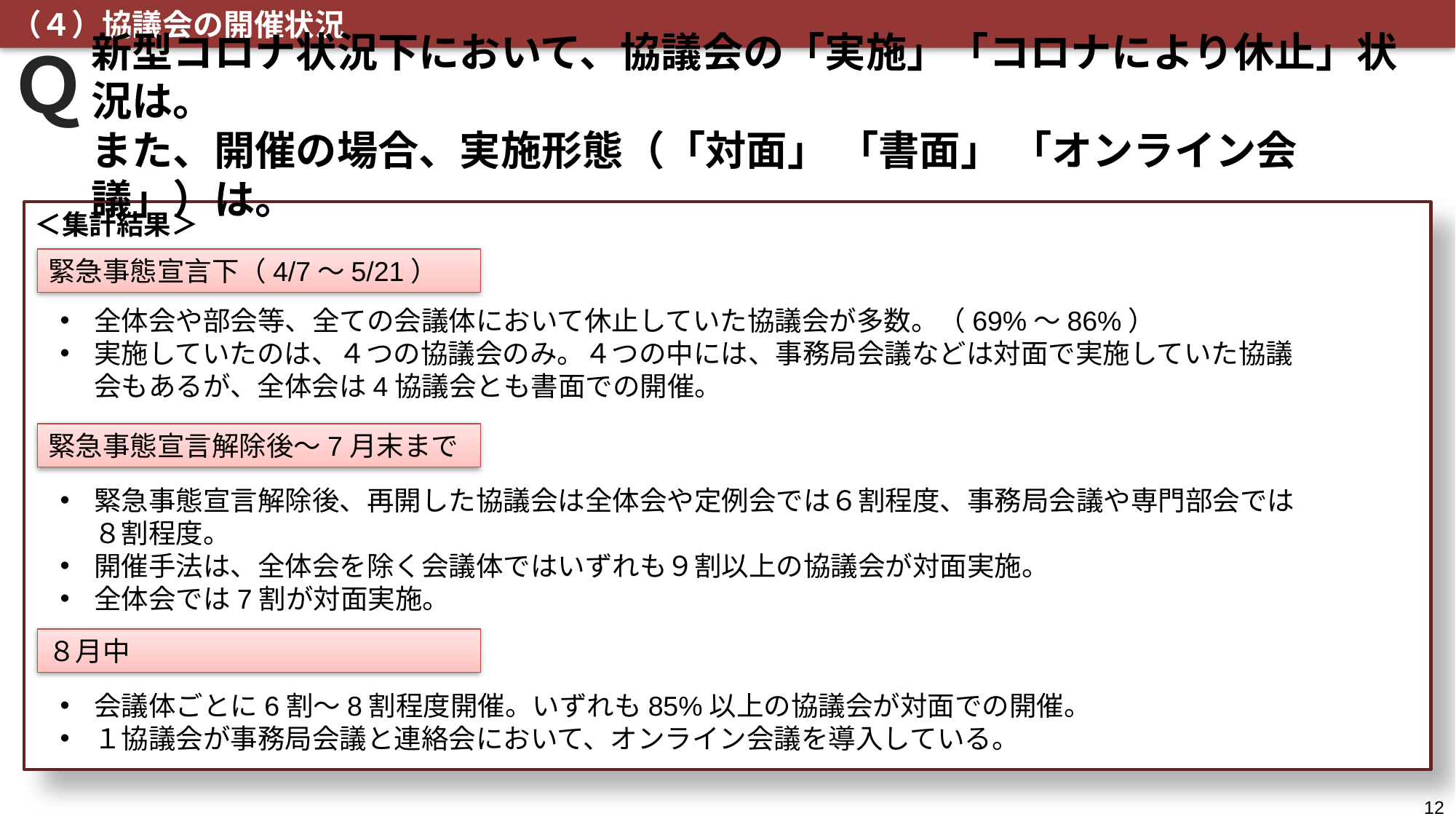

（４）協議会の開催状況
Ｑ
新型コロナ状況下において、協議会の「実施」「コロナにより休止」状況は。
また、開催の場合、実施形態（「対面」 「書面」 「オンライン会議」）は。
＜集計結果＞

緊急事態宣言下（4/7～5/21）
全体会や部会等、全ての会議体において休止していた協議会が多数。（69%～86%）
実施していたのは、４つの協議会のみ。４つの中には、事務局会議などは対面で実施していた協議会もあるが、全体会は4協議会とも書面での開催。
緊急事態宣言解除後～7月末まで
緊急事態宣言解除後、再開した協議会は全体会や定例会では６割程度、事務局会議や専門部会では８割程度。
開催手法は、全体会を除く会議体ではいずれも９割以上の協議会が対面実施。
全体会では7割が対面実施。
８月中
会議体ごとに6割～8割程度開催。いずれも85%以上の協議会が対面での開催。
１協議会が事務局会議と連絡会において、オンライン会議を導入している。
12